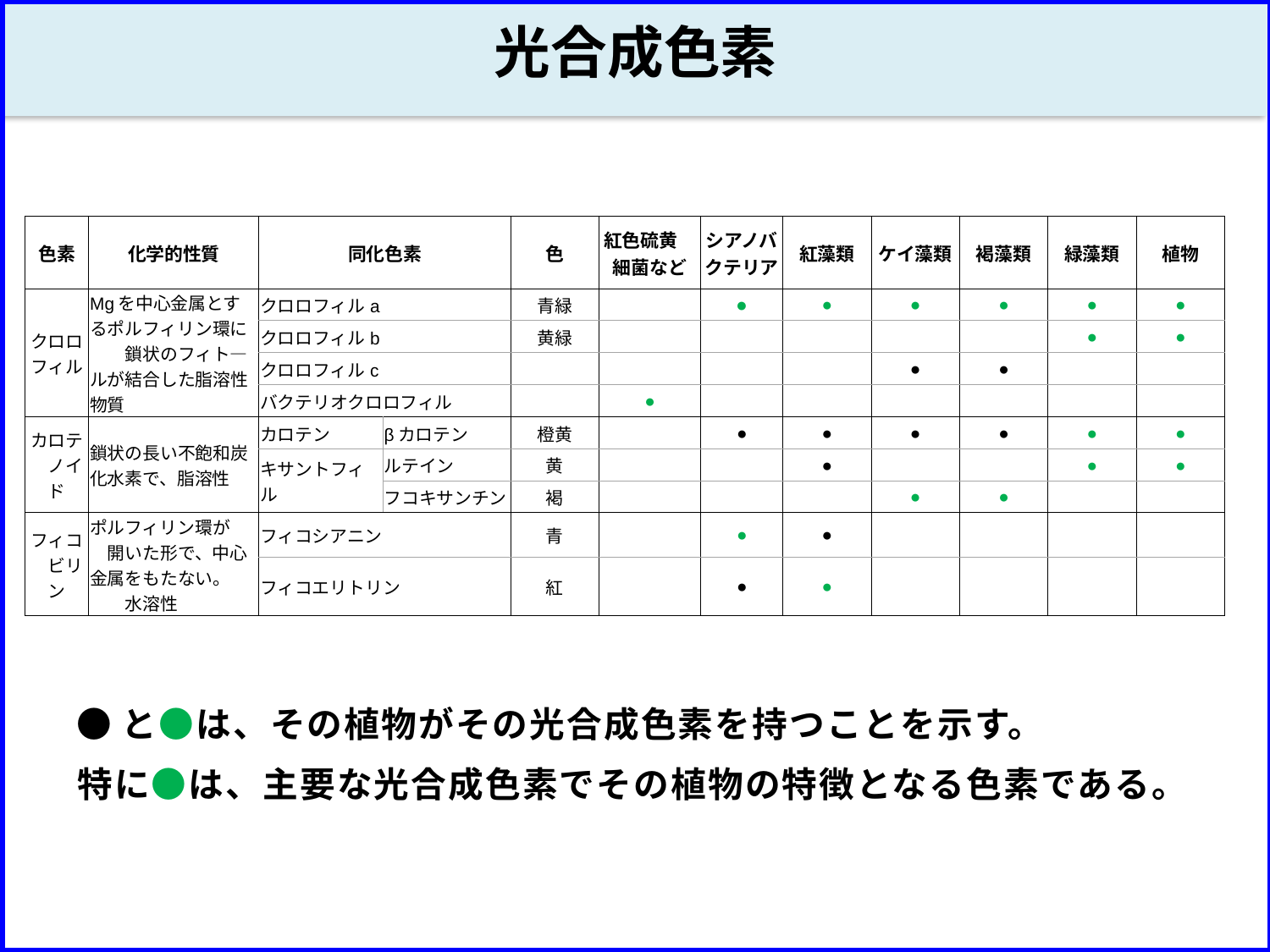

光合成色素

| 色素 | 化学的性質 | 同化色素 |  | 色 | 紅色硫黄　細菌など | シアノバクテリア | 紅藻類 | ケイ藻類 | 褐藻類 | 緑藻類 | 植物 |
| --- | --- | --- | --- | --- | --- | --- | --- | --- | --- | --- | --- |
| クロロフィル | Mgを中心金属とするポルフィリン環に　　鎖状のフィト―ルが結合した脂溶性物質 | クロロフィルa |  | 青緑 |  | ● | ● | ● | ● | ● | ● |
|  |  | クロロフィルb |  | 黄緑 |  |  |  |  |  | ● | ● |
|  |  | クロロフィルc |  |  |  |  |  | ● | ● |  |  |
|  |  | バクテリオクロロフィル |  |  | ● |  |  |  |  |  |  |
| カロテ　ノイド | 鎖状の長い不飽和炭化水素で、脂溶性 | カロテン | βカロテン | 橙黄 |  | ● | ● | ● | ● | ● | ● |
|  |  | キサントフィル | ルテイン | 黄 |  |  | ● |  |  | ● | ● |
|  |  |  | フコキサンチン | 褐 |  |  |  | ● | ● |  |  |
| フィコ　ビリン | ポルフィリン環が　　開いた形で、中心金属をもたない。　　　水溶性 | フィコシアニン |  | 青 |  | ● | ● |  |  |  |  |
|  |  | フィコエリトリン |  | 紅 |  | ● | ● |  |  |  |  |
●と●は、その植物がその光合成色素を持つことを示す。
特に●は、主要な光合成色素でその植物の特徴となる色素である。